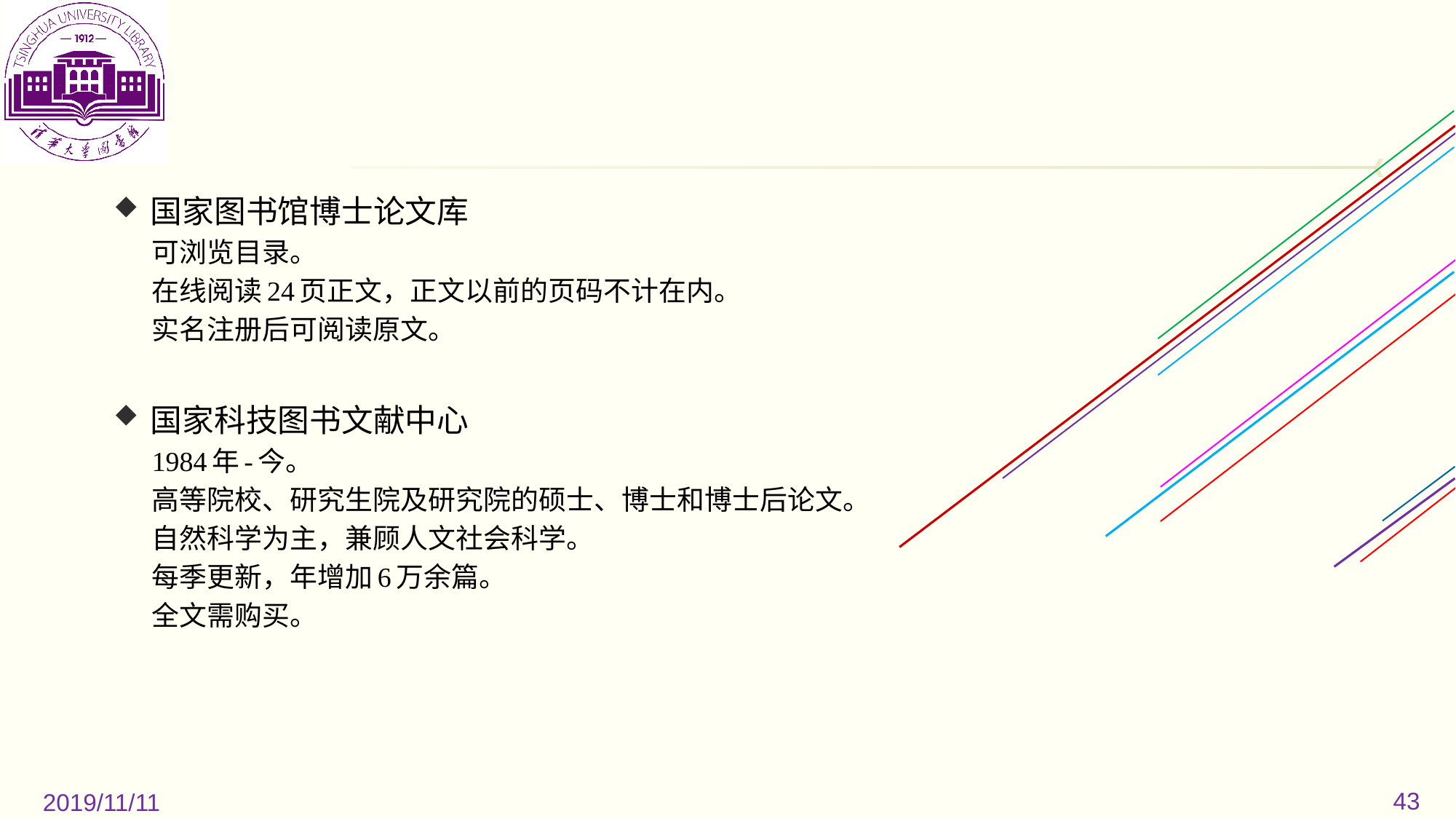

国家图书馆博士论文库
可浏览目录。
在线阅读24页正文，正文以前的页码不计在内。
实名注册后可阅读原文。

国家科技图书文献中心
1984年-今。
高等院校、研究生院及研究院的硕士、博士和博士后论文。
自然科学为主，兼顾人文社会科学。
每季更新，年增加6万余篇。
全文需购买。
43
2019/11/11